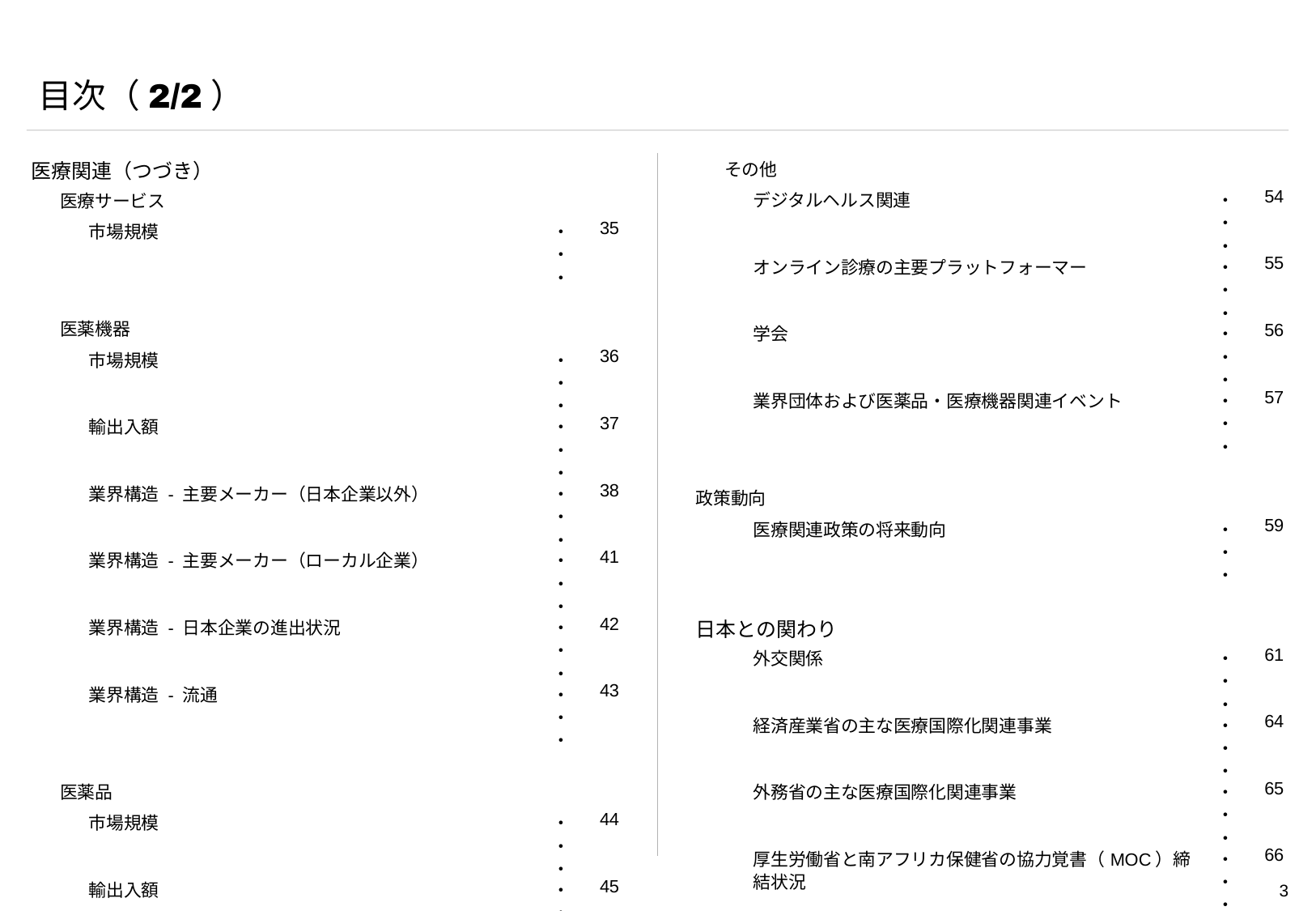

目次（2/2）
| 医療関連（つづき） |  |  |  |  |
| --- | --- | --- | --- | --- |
|  | 医療サービス |  |  |  |
|  |  | 市場規模 | ・・・ | 35 |
|  |  |  |  |  |
|  | 医薬機器 |  |  |  |
|  |  | 市場規模 | ・・・ | 36 |
|  |  | 輸出入額 | ・・・ | 37 |
|  |  | 業界構造 - 主要メーカー（日本企業以外） | ・・・ | 38 |
|  |  | 業界構造 - 主要メーカー（ローカル企業） | ・・・ | 41 |
|  |  | 業界構造 - 日本企業の進出状況 | ・・・ | 42 |
|  |  | 業界構造 - 流通 | ・・・ | 43 |
|  |  |  |  |  |
|  | 医薬品 |  |  |  |
|  |  | 市場規模 | ・・・ | 44 |
|  |  | 輸出入額 | ・・・ | 45 |
|  |  | 業界構造 - 主要メーカー（日本企業以外） | ・・・ | 46 |
|  |  | 業界構造 - 主要メーカー（ローカル企業） | ・・・ | 49 |
|  |  | 業界構造 - 日本企業の進出状況 | ・・・ | 50 |
|  |  |  |  |  |
|  | 介護 |  |  |  |
|  |  | 市場規模 | ・・・ | 51 |
|  |  |  |  |  |
|  | 歯科 |  |  |  |
|  |  | 市場規模 | ・・・ | 52 |
|  | その他 |  |  |  |
| --- | --- | --- | --- | --- |
|  |  | デジタルヘルス関連 | ・・・ | 54 |
|  |  | オンライン診療の主要プラットフォーマー | ・・・ | 55 |
|  |  | 学会 | ・・・ | 56 |
|  |  | 業界団体および医薬品・医療機器関連イベント | ・・・ | 57 |
|  |  |  |  |  |
| 政策動向 |  |  |  |  |
|  |  | 医療関連政策の将来動向 | ・・・ | 59 |
|  |  |  |  |  |
| 日本との関わり |  |  |  |  |
|  |  | 外交関係 | ・・・ | 61 |
|  |  | 経済産業省の主な医療国際化関連事業 | ・・・ | 64 |
|  |  | 外務省の主な医療国際化関連事業 | ・・・ | 65 |
|  |  | 厚生労働省と南アフリカ保健省の協力覚書（MOC）締結状況 | ・・・ | 66 |
|  |  | 厚生労働省の主な医療国際化関連事業 | ・・・ | 67 |
|  |  | 文部科学省の主な医療国際化関連事業 | ・・・ | 68 |
|  |  | JICAの主な医療国際化関連事業 | ・・・ | 69 |
|  |  | AMEDの主な関連事業 | ・・・ | 71 |
|  |  | JETROの主な医療国際化関連事業 | ・・・ | 72 |
|  |  |  |  |  |